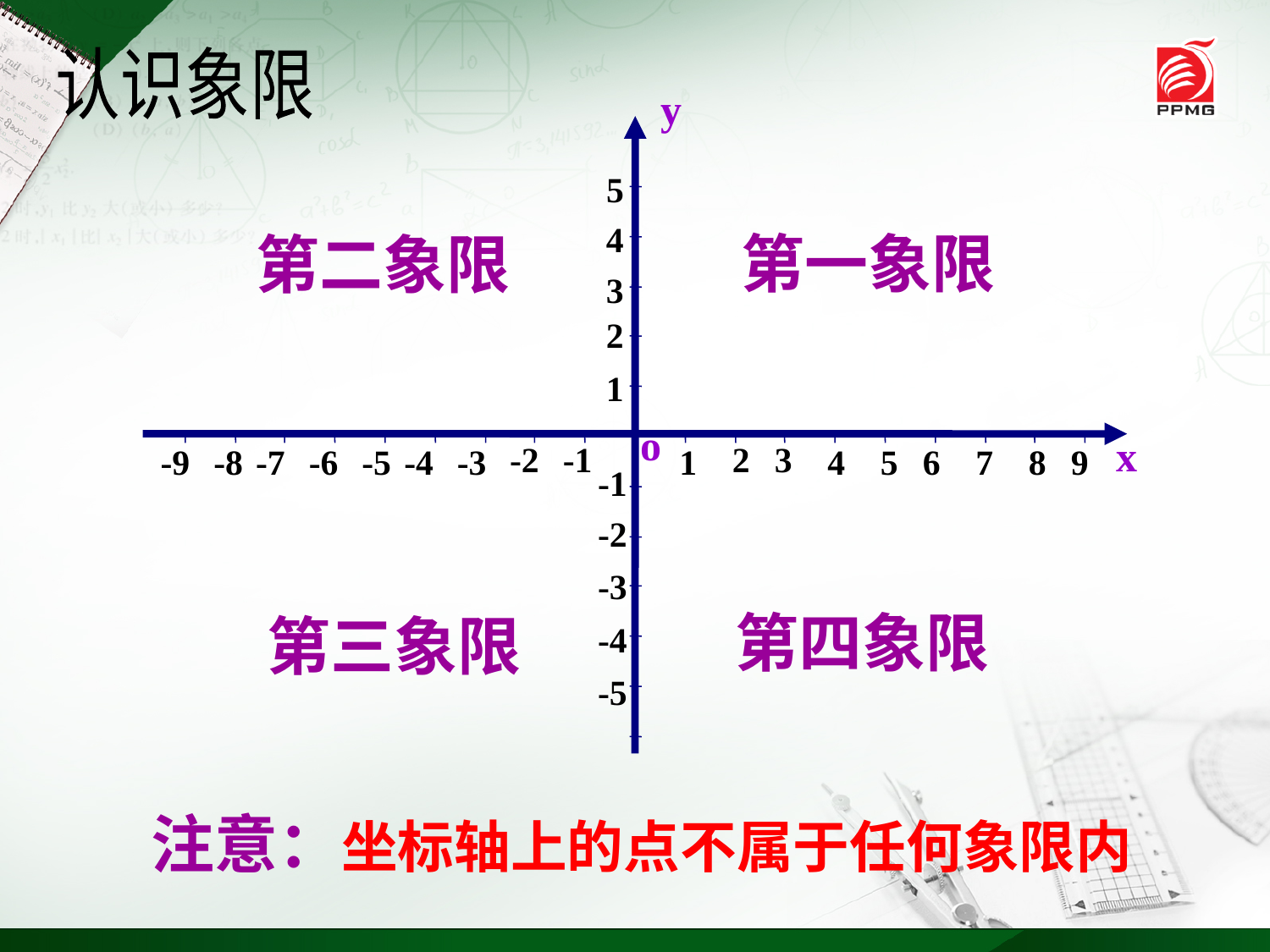

认识象限
y

5

4
第一象限
第二象限

3

2

1

o
x

-2
-1
2
3

-9
-8
-7
-6
-5
-4
-3
1
4
5
6
7
8
9
-1

-2

-3

第四象限
第三象限
-4

-5

注意：坐标轴上的点不属于任何象限内